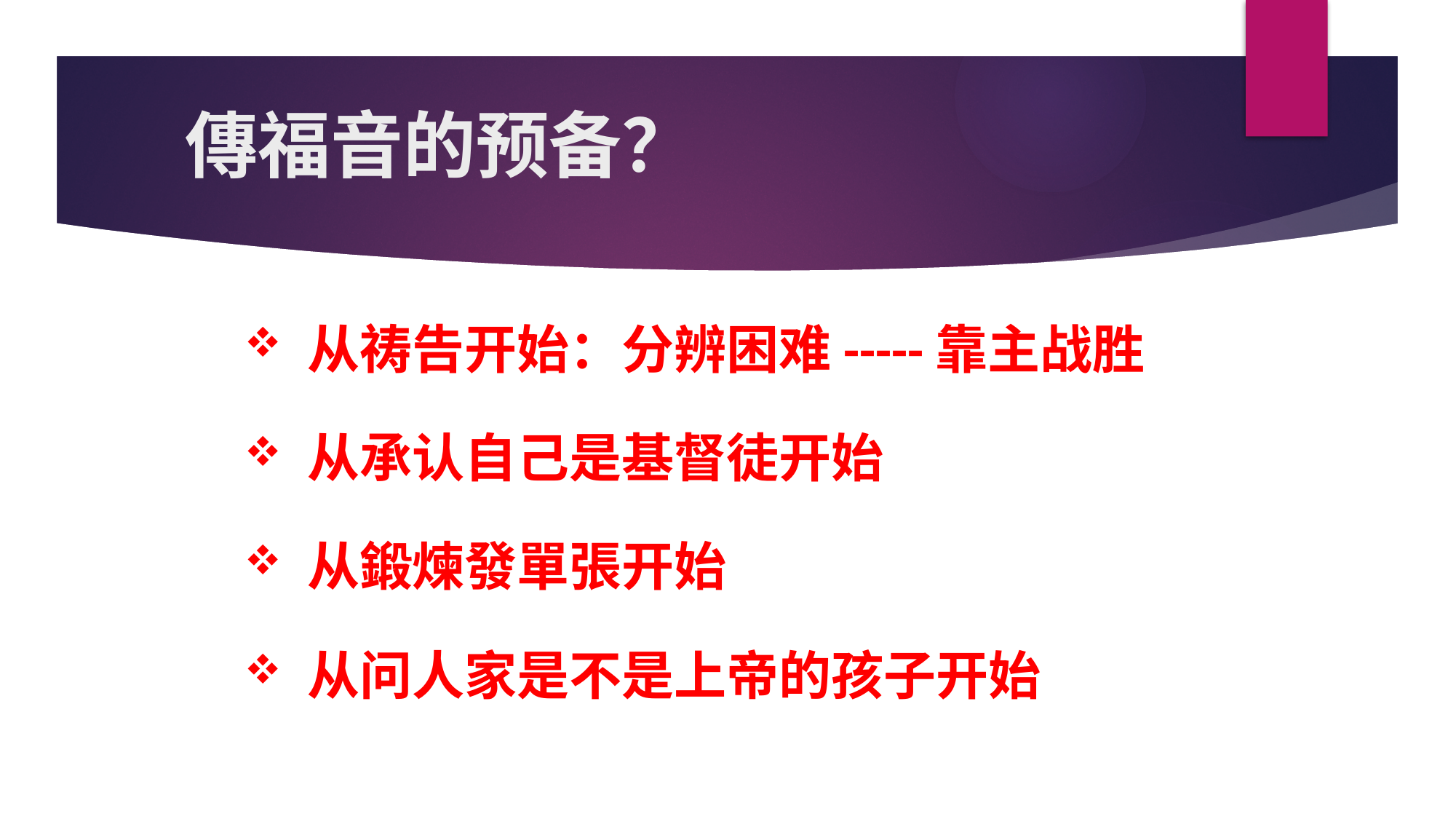

傳福音的预备？

 从祷告开始：分辨困难-----靠主战胜
 从承认自己是基督徒开始
 从鍛煉發單張开始
 从问人家是不是上帝的孩子开始